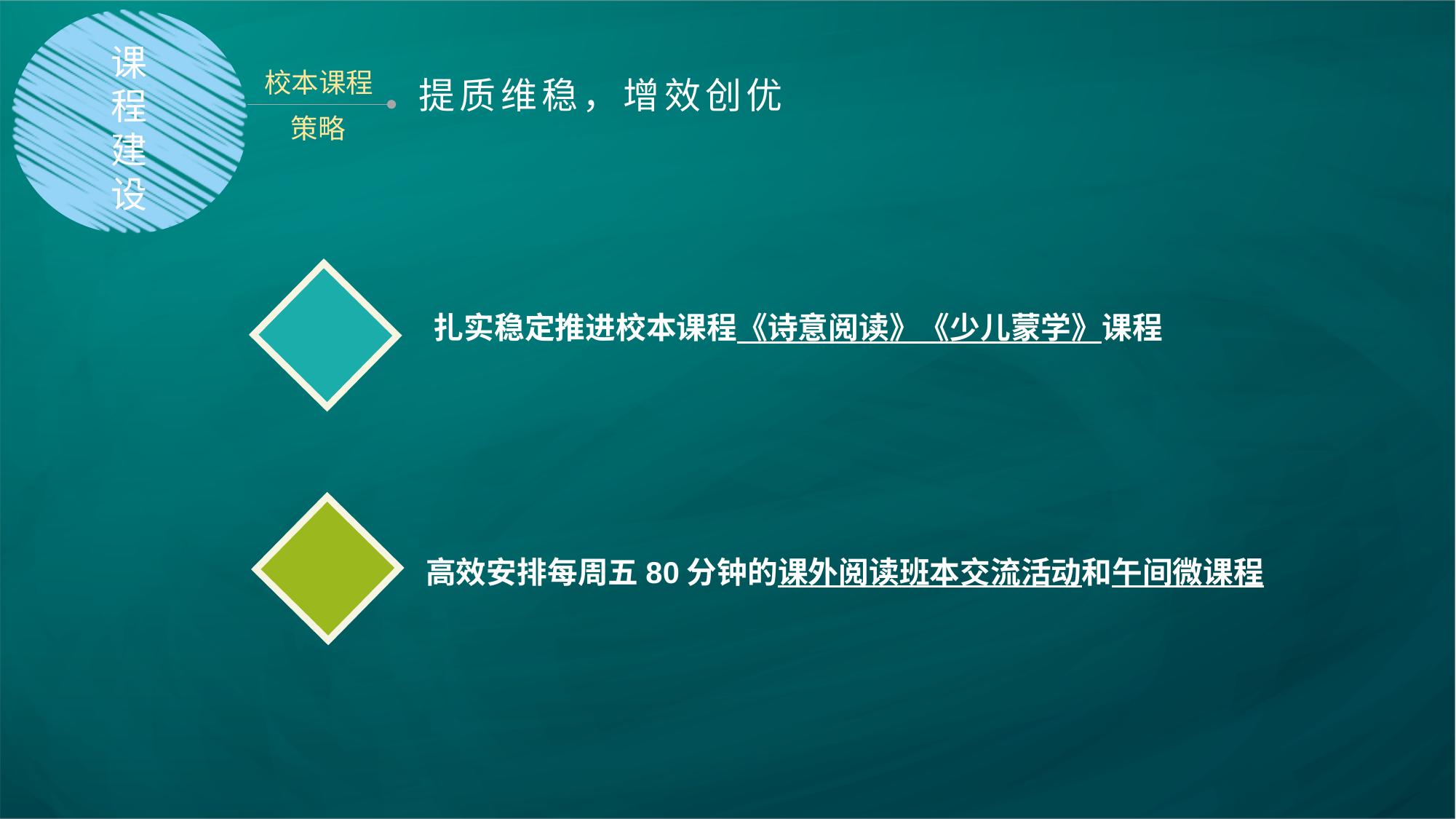

课程建设
校本课程
提质维稳，增效创优
策略

扎实稳定推进校本课程《诗意阅读》《少儿蒙学》课程

高效安排每周五80分钟的课外阅读班本交流活动和午间微课程